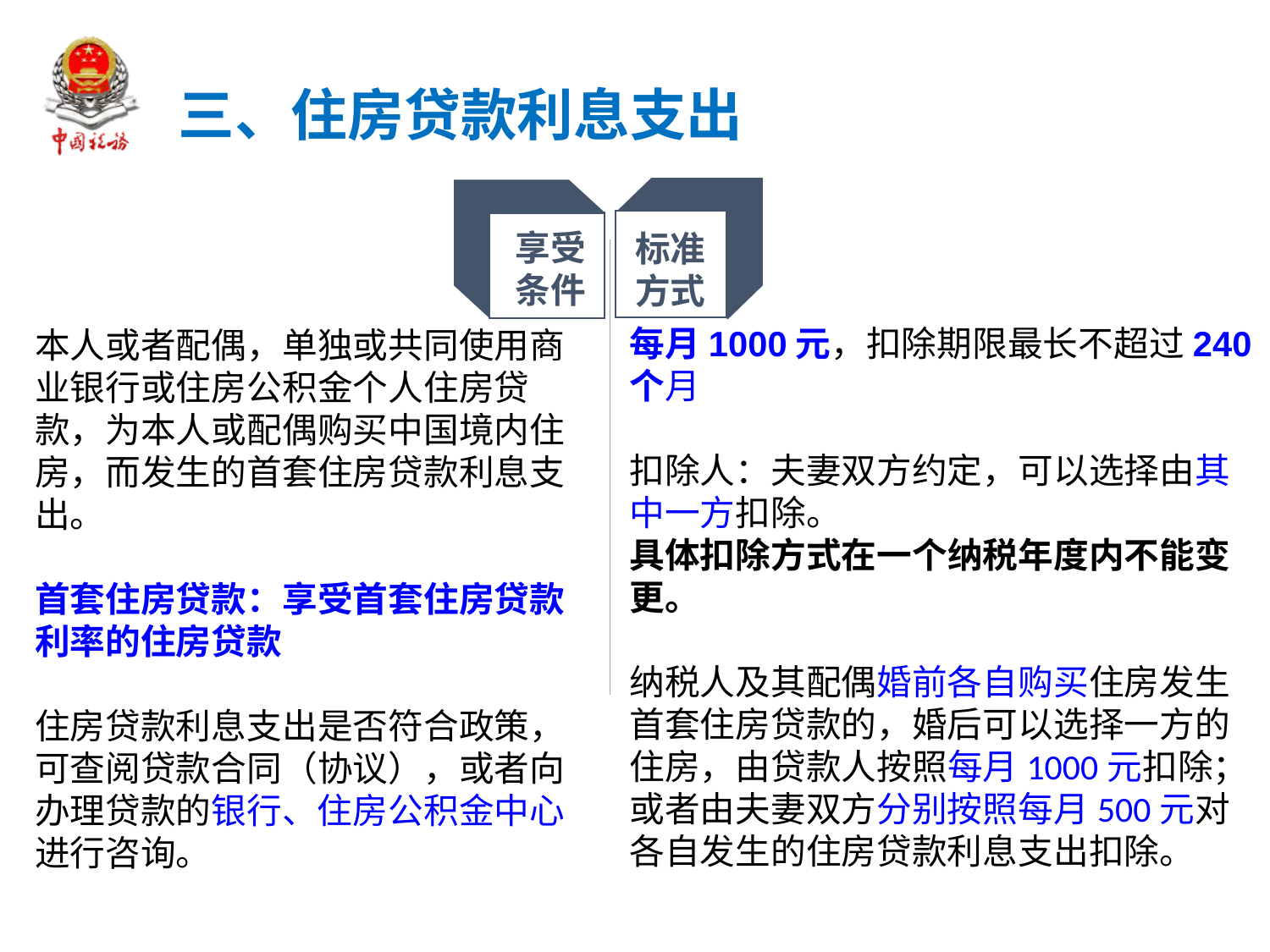

三、住房贷款利息支出
继续教育

享受
条件
标准
方式
每月1000元，扣除期限最长不超过240个月

扣除人：夫妻双方约定，可以选择由其中一方扣除。
具体扣除方式在一个纳税年度内不能变更。

纳税人及其配偶婚前各自购买住房发生首套住房贷款的，婚后可以选择一方的住房，由贷款人按照每月1000元扣除；或者由夫妻双方分别按照每月500元对各自发生的住房贷款利息支出扣除。

本人或者配偶，单独或共同使用商业银行或住房公积金个人住房贷款，为本人或配偶购买中国境内住房，而发生的首套住房贷款利息支出。

首套住房贷款：享受首套住房贷款利率的住房贷款

住房贷款利息支出是否符合政策，可查阅贷款合同（协议），或者向办理贷款的银行、住房公积金中心进行咨询。